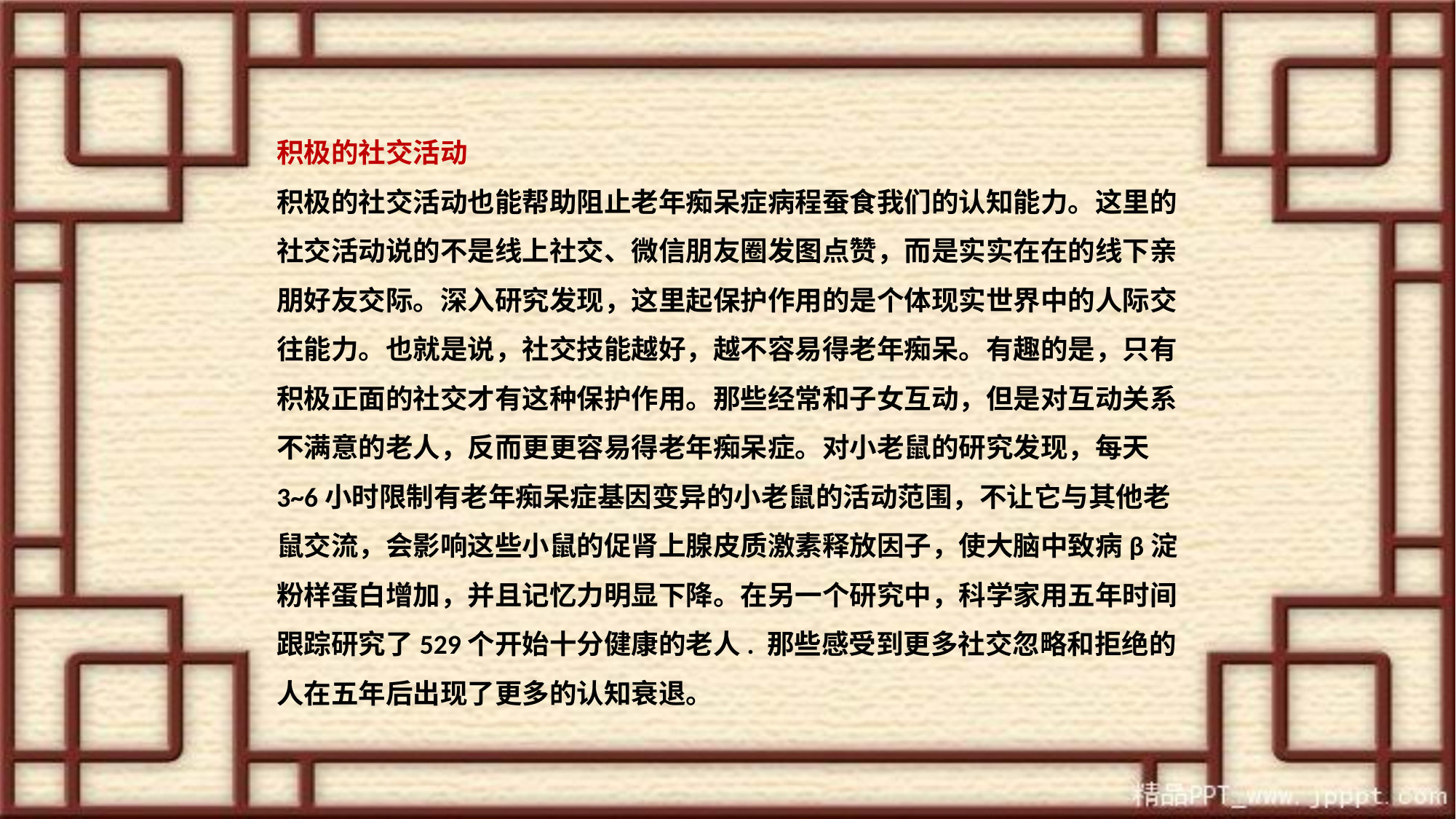

积极的社交活动
积极的社交活动也能帮助阻止老年痴呆症病程蚕食我们的认知能力。这里的社交活动说的不是线上社交、微信朋友圈发图点赞，而是实实在在的线下亲朋好友交际。深入研究发现，这里起保护作用的是个体现实世界中的人际交往能力。也就是说，社交技能越好，越不容易得老年痴呆。有趣的是，只有积极正面的社交才有这种保护作用。那些经常和子女互动，但是对互动关系不满意的老人，反而更更容易得老年痴呆症。对小老鼠的研究发现，每天3~6小时限制有老年痴呆症基因变异的小老鼠的活动范围，不让它与其他老鼠交流，会影响这些小鼠的促肾上腺皮质激素释放因子，使大脑中致病β淀粉样蛋白增加，并且记忆力明显下降。在另一个研究中，科学家用五年时间跟踪研究了529个开始十分健康的老人. 那些感受到更多社交忽略和拒绝的人在五年后出现了更多的认知衰退。